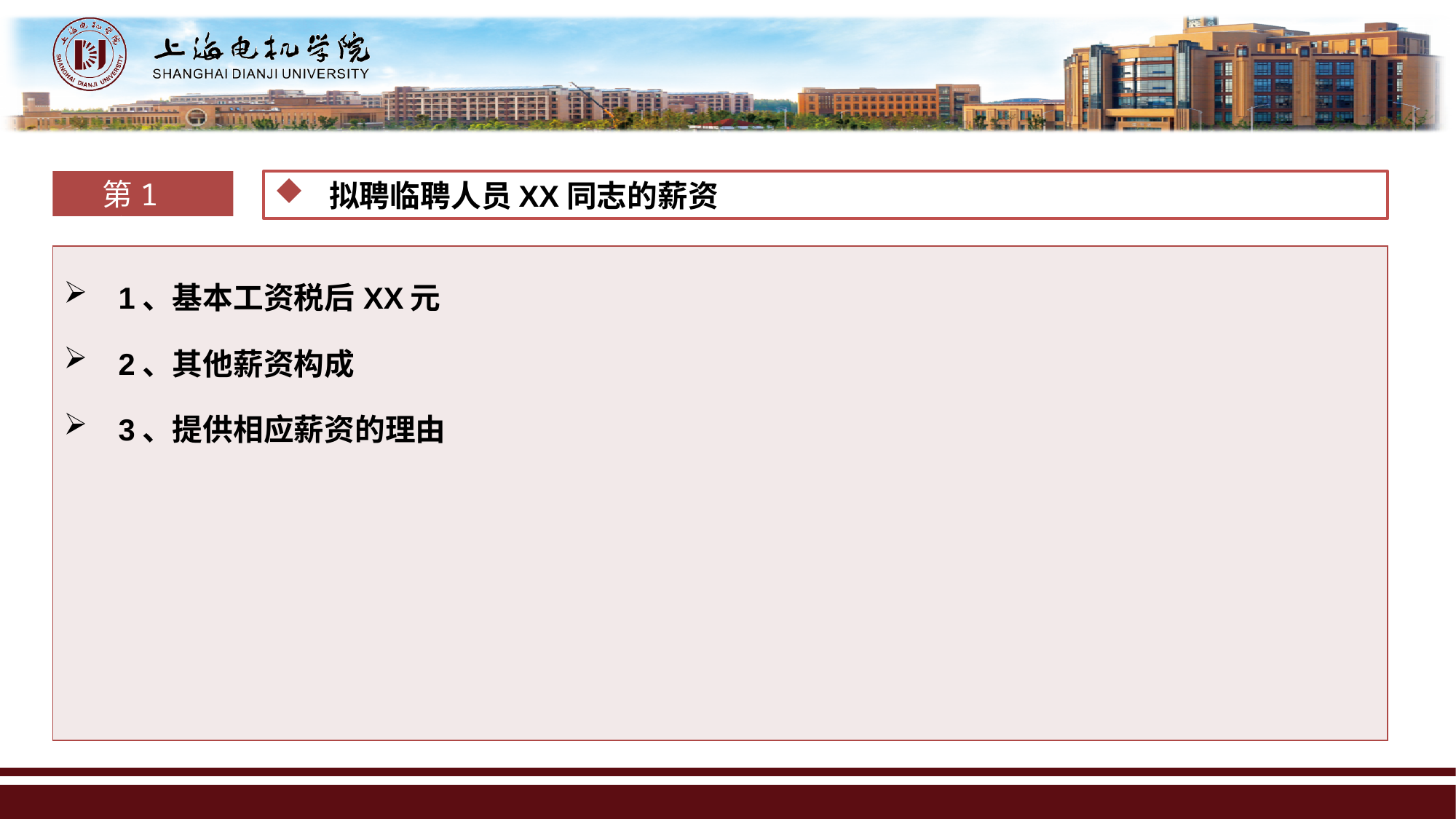

第1位

 拟聘临聘人员XX同志的薪资
| 1、基本工资税后XX元 2、其他薪资构成 3、提供相应薪资的理由 |
| --- |